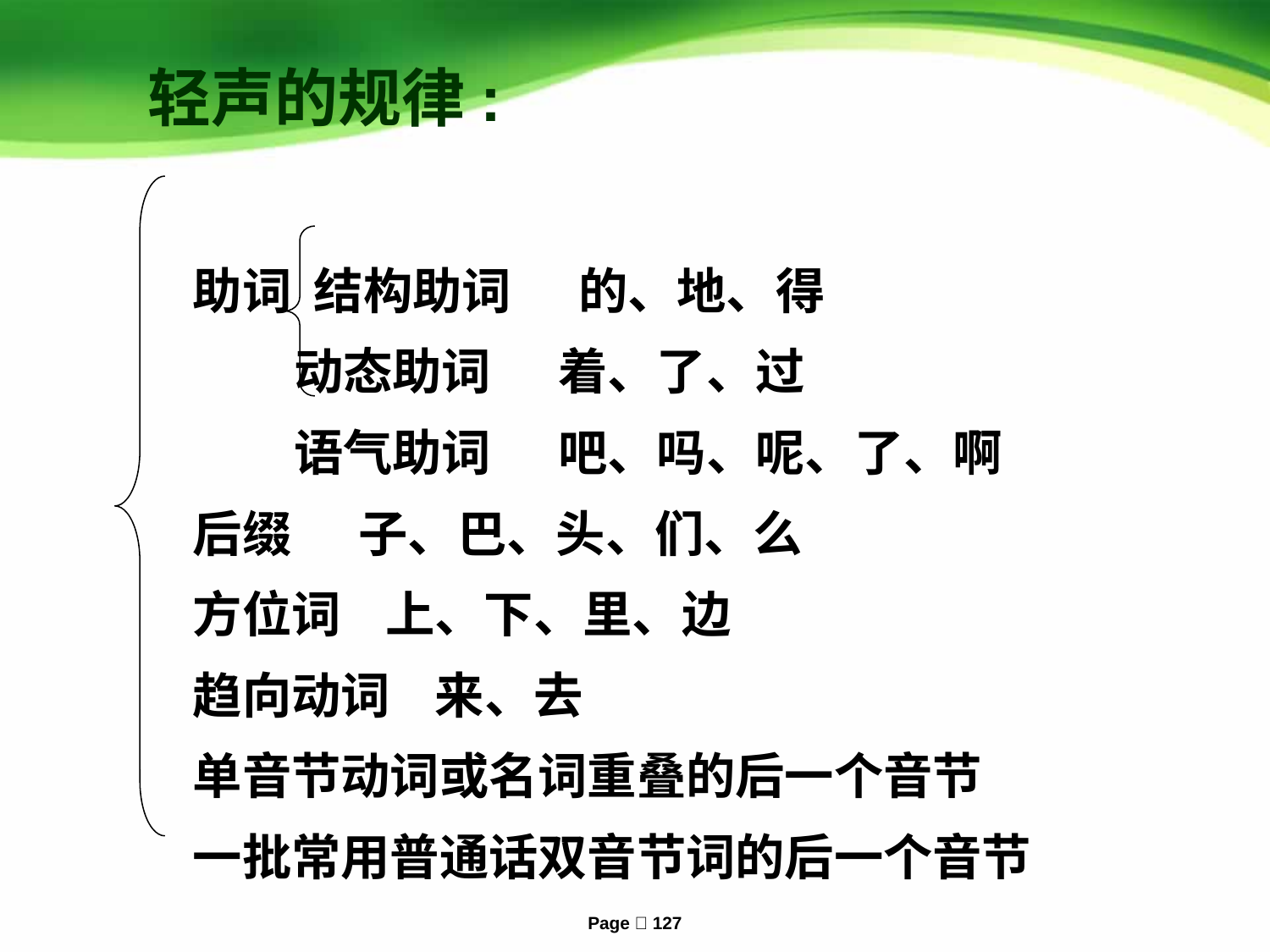

轻声的规律:

   助词  结构助词      的、地、得
            动态助词      着、了、过
            语气助词      吧、吗、呢、了、啊
   后缀      子、巴、头、们、么
   方位词    上、下、里、边
   趋向动词    来、去
   单音节动词或名词重叠的后一个音节
   一批常用普通话双音节词的后一个音节